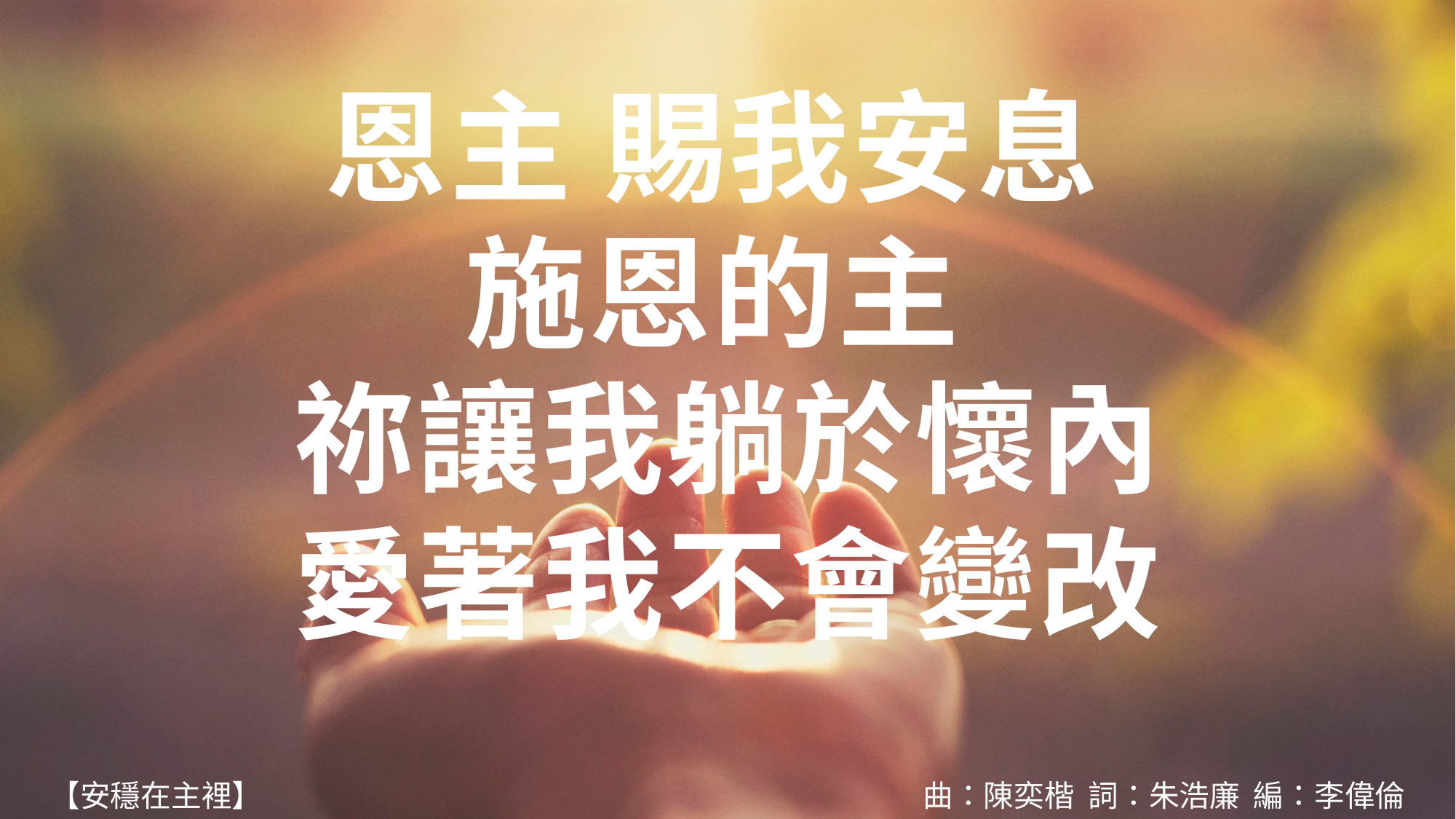

恩主 賜我安息
施恩的主
祢讓我躺於懷內
愛著我不會變改
【安穩在主裡】							曲：陳奕楷  詞：朱浩廉  編：李偉倫